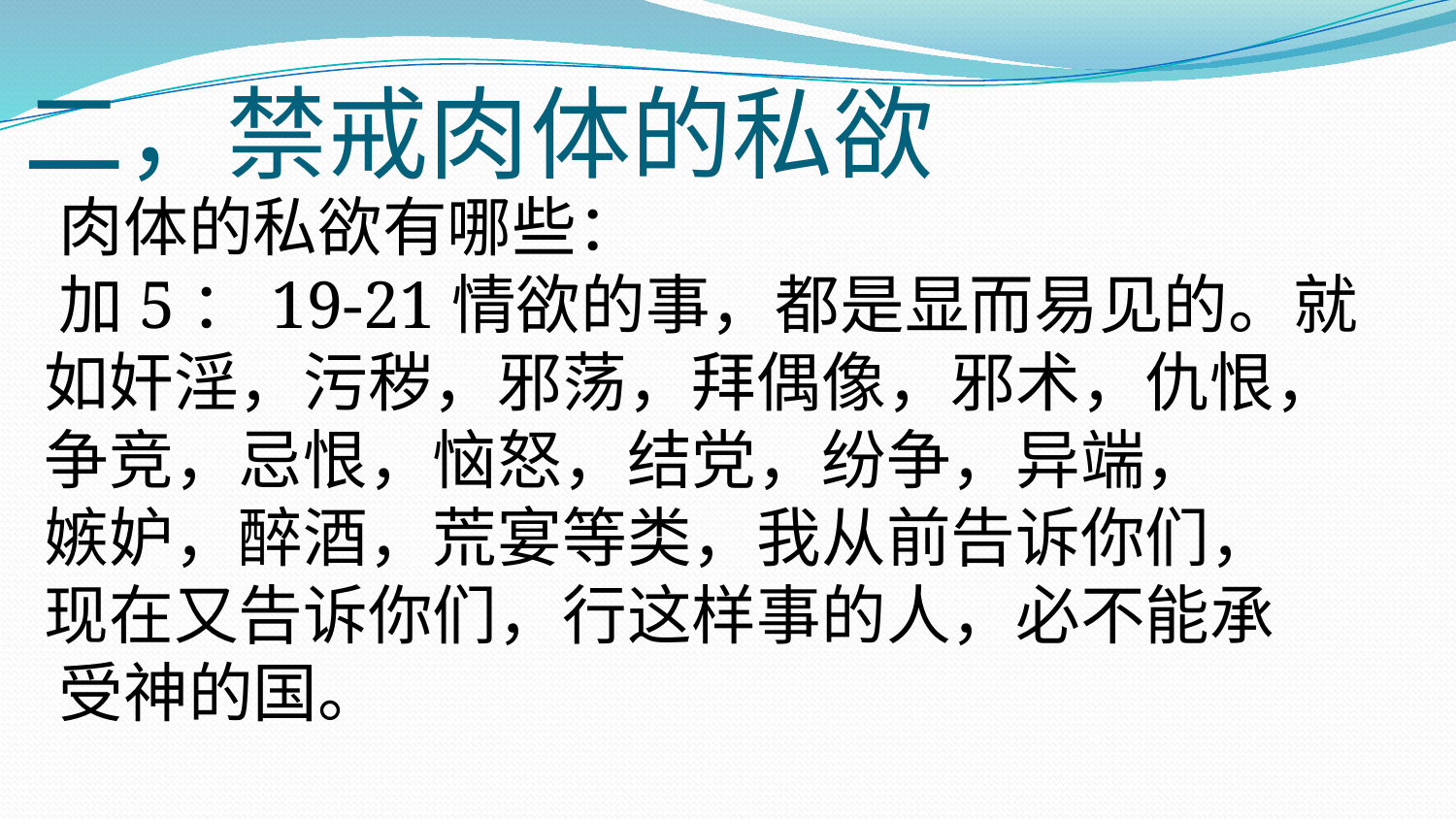

# 二，禁戒肉体的私欲
  肉体的私欲有哪些：
  加5：19-21情欲的事，都是显而易见的。就
 如奸淫，污秽，邪荡，拜偶像，邪术，仇恨，
 争竞，忌恨，恼怒，结党，纷争，异端，
 嫉妒，醉酒，荒宴等类，我从前告诉你们，
 现在又告诉你们，行这样事的人，必不能承
  受神的国。